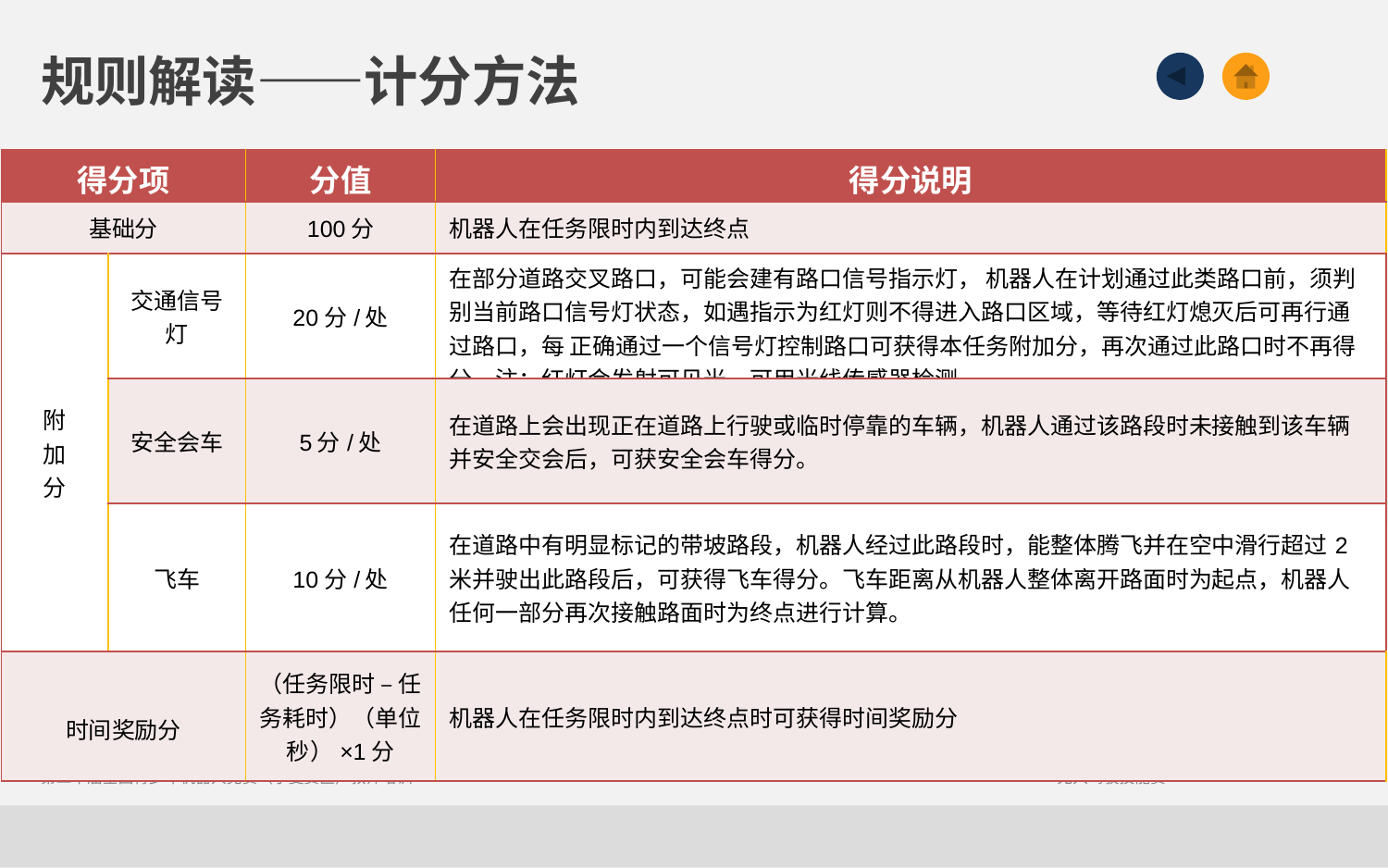

规则解读——计分方法

| 得分项 |  | 分值 | 得分说明 |
| --- | --- | --- | --- |
| 基础分 |  | 100分 | 机器人在任务限时内到达终点 |
| 附 加 分 | 交通信号灯 | 20分/处 | 在部分道路交叉路口，可能会建有路口信号指示灯， 机器人在计划通过此类路口前，须判别当前路口信号灯状态，如遇指示为红灯则不得进入路口区域，等待红灯熄灭后可再行通过路口，每 正确通过一个信号灯控制路口可获得本任务附加分，再次通过此路口时不再得分。注：红灯会发射可见光，可用光线传感器检测。 |
|  | 安全会车 | 5分/处 | 在道路上会出现正在道路上行驶或临时停靠的车辆，机器人通过该路段时未接触到该车辆并安全交会后，可获安全会车得分。 |
|  | 飞车 | 10分/处 | 在道路中有明显标记的带坡路段，机器人经过此路段时，能整体腾飞并在空中滑行超过2米并驶出此路段后，可获得飞车得分。飞车距离从机器人整体离开路面时为起点，机器人任何一部分再次接触路面时为终点进行计算。 |
| 时间奖励分 |  | （任务限时 – 任务耗时）（单位秒）×1分 | 机器人在任务限时内到达终点时可获得时间奖励分 |